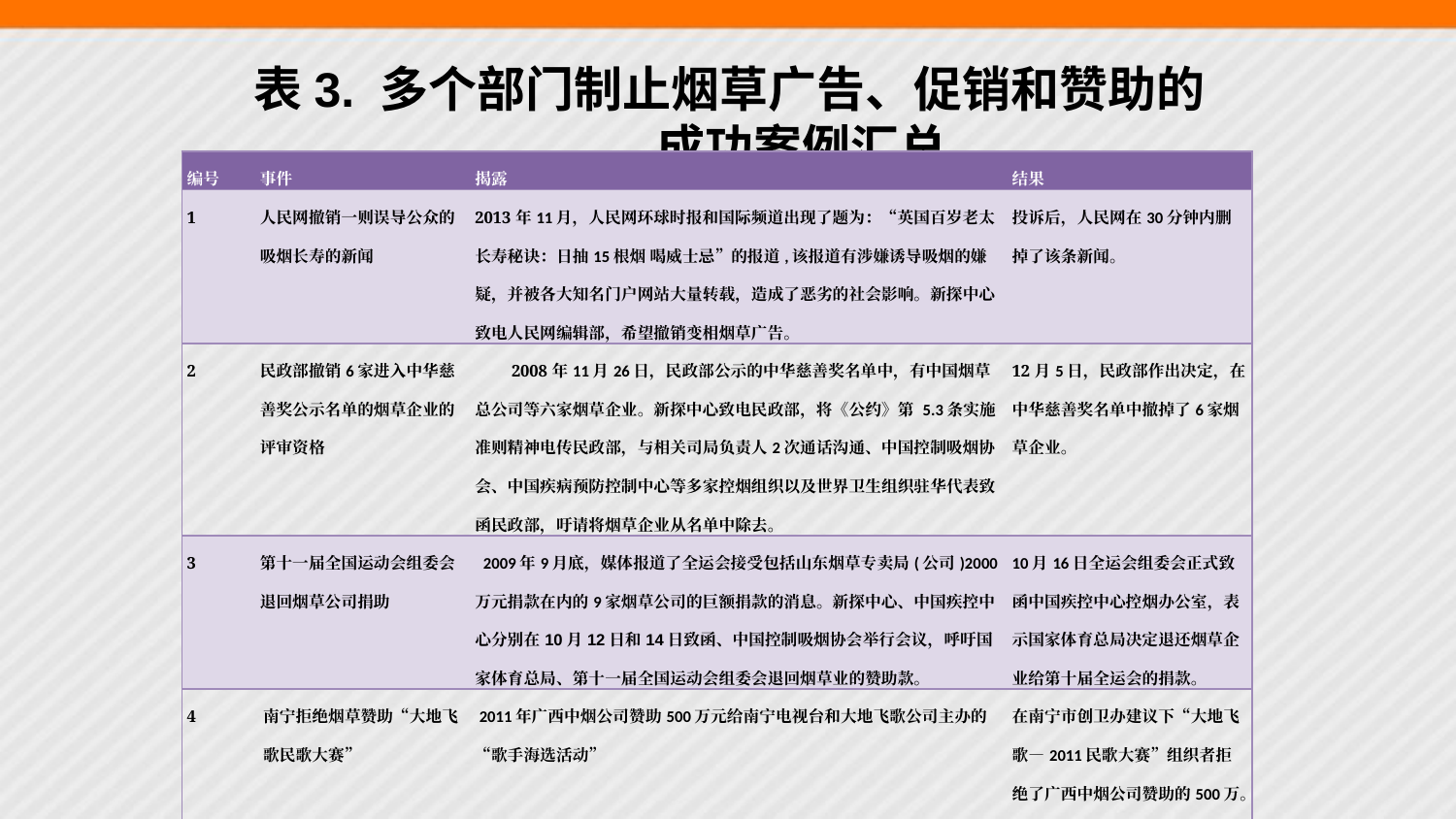

# 表3. 多个部门制止烟草广告、促销和赞助的成功案例汇总
| 编号 | 事件 | 揭露 | 结果 |
| --- | --- | --- | --- |
| 1 | 人民网撤销一则误导公众的吸烟长寿的新闻 | 2013年11月，人民网环球时报和国际频道出现了题为：“英国百岁老太长寿秘诀：日抽15根烟 喝威士忌”的报道,该报道有涉嫌诱导吸烟的嫌疑，并被各大知名门户网站大量转载，造成了恶劣的社会影响。新探中心致电人民网编辑部，希望撤销变相烟草广告。 | 投诉后，人民网在30分钟内删掉了该条新闻。 |
| 2 | 民政部撤销6家进入中华慈善奖公示名单的烟草企业的评审资格 | 2008年11月26日，民政部公示的中华慈善奖名单中，有中国烟草总公司等六家烟草企业。新探中心致电民政部，将《公约》第 5.3条实施准则精神电传民政部，与相关司局负责人2次通话沟通、中国控制吸烟协会、中国疾病预防控制中心等多家控烟组织以及世界卫生组织驻华代表致函民政部，吁请将烟草企业从名单中除去。 | 12月5日，民政部作出决定，在中华慈善奖名单中撤掉了6家烟草企业。 |
| 3 | 第十一届全国运动会组委会退回烟草公司捐助 | 2009年9月底，媒体报道了全运会接受包括山东烟草专卖局(公司)2000万元捐款在内的9家烟草公司的巨额捐款的消息。新探中心、中国疾控中心分别在10月12日和14日致函、中国控制吸烟协会举行会议，呼吁国家体育总局、第十一届全国运动会组委会退回烟草业的赞助款。 | 10月16日全运会组委会正式致函中国疾控中心控烟办公室，表示国家体育总局决定退还烟草企业给第十届全运会的捐款。 |
| 4 | 南宁拒绝烟草赞助“大地飞歌民歌大赛” | 2011年广西中烟公司赞助500万元给南宁电视台和大地飞歌公司主办的“歌手海选活动” | 在南宁市创卫办建议下“大地飞歌—2011民歌大赛”组织者拒绝了广西中烟公司赞助的500万。 |
| 5 | 广西中烟老总借奥运火炬传递做“真龙”广告 | 2008年6月，中国控制吸烟协会就广西中烟老总被选作奥运火炬手，在传递中大做 “真龙”烟草广告，致函奥组委火炬传递中心，指出烟企老总利用奥运火炬传递做卷品牌广告与实现无烟奥运的承诺相悖。 | 奥组委接受了意见，并承诺不再发生类似事件。 |